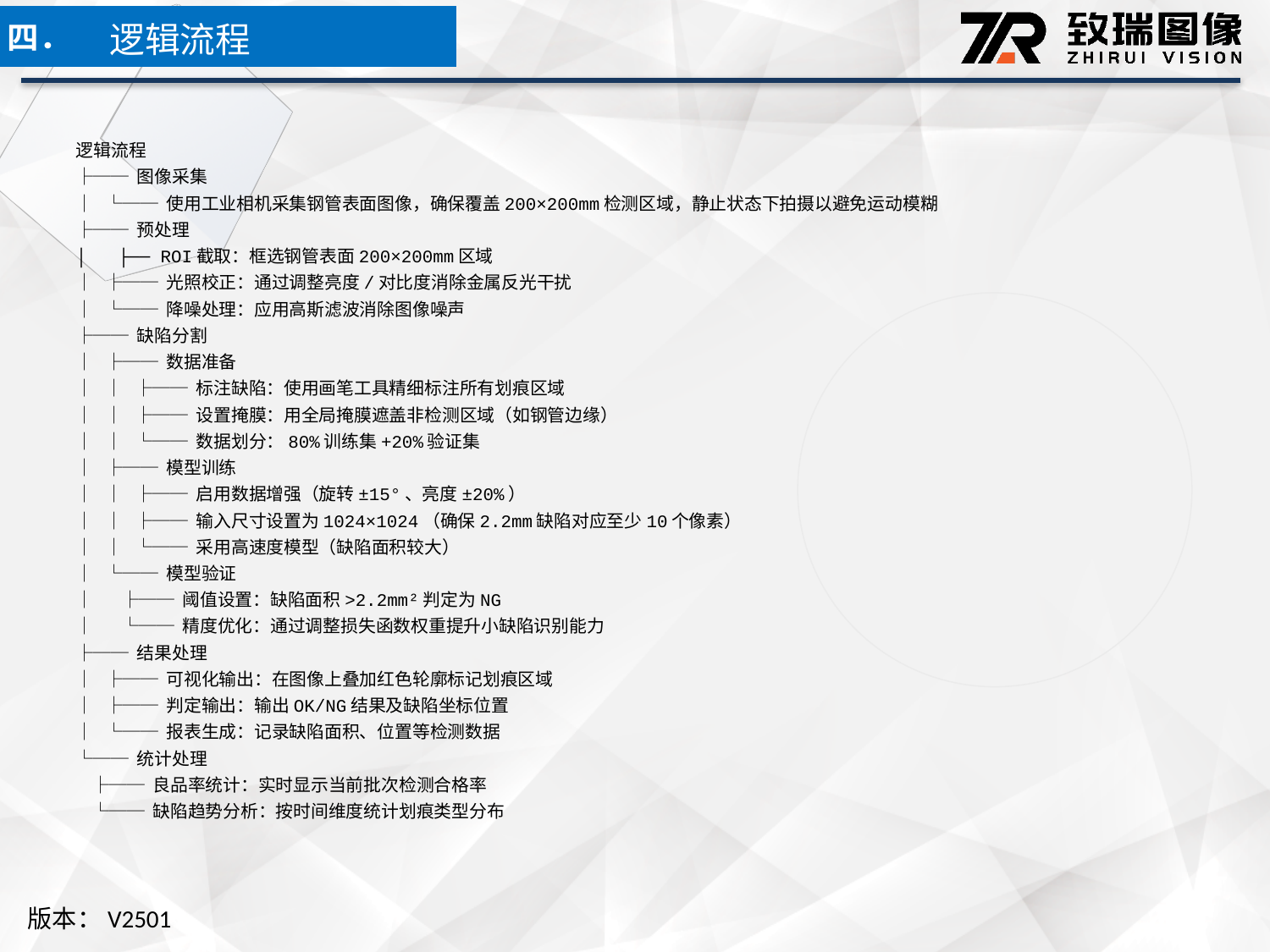

逻辑流程
四．

逻辑流程
├── 图像采集
│   └── 使用工业相机采集钢管表面图像，确保覆盖200×200mm检测区域，静止状态下拍摄以避免运动模糊
├── 预处理
│   ├── ROI截取：框选钢管表面200×200mm区域
│   ├── 光照校正：通过调整亮度/对比度消除金属反光干扰
│   └── 降噪处理：应用高斯滤波消除图像噪声
├── 缺陷分割
│   ├── 数据准备
│   │   ├── 标注缺陷：使用画笔工具精细标注所有划痕区域
│   │   ├── 设置掩膜：用全局掩膜遮盖非检测区域（如钢管边缘）
│   │   └── 数据划分：80%训练集+20%验证集
│   ├── 模型训练
│   │   ├── 启用数据增强（旋转±15°、亮度±20%）
│   │   ├── 输入尺寸设置为1024×1024（确保2.2mm缺陷对应至少10个像素）
│   │   └── 采用高速度模型（缺陷面积较大）
│   └── 模型验证
│       ├── 阈值设置：缺陷面积>2.2mm²判定为NG
│       └── 精度优化：通过调整损失函数权重提升小缺陷识别能力
├── 结果处理
│   ├── 可视化输出：在图像上叠加红色轮廓标记划痕区域
│   ├── 判定输出：输出OK/NG结果及缺陷坐标位置
│   └── 报表生成：记录缺陷面积、位置等检测数据
└── 统计处理
    ├── 良品率统计：实时显示当前批次检测合格率
    └── 缺陷趋势分析：按时间维度统计划痕类型分布